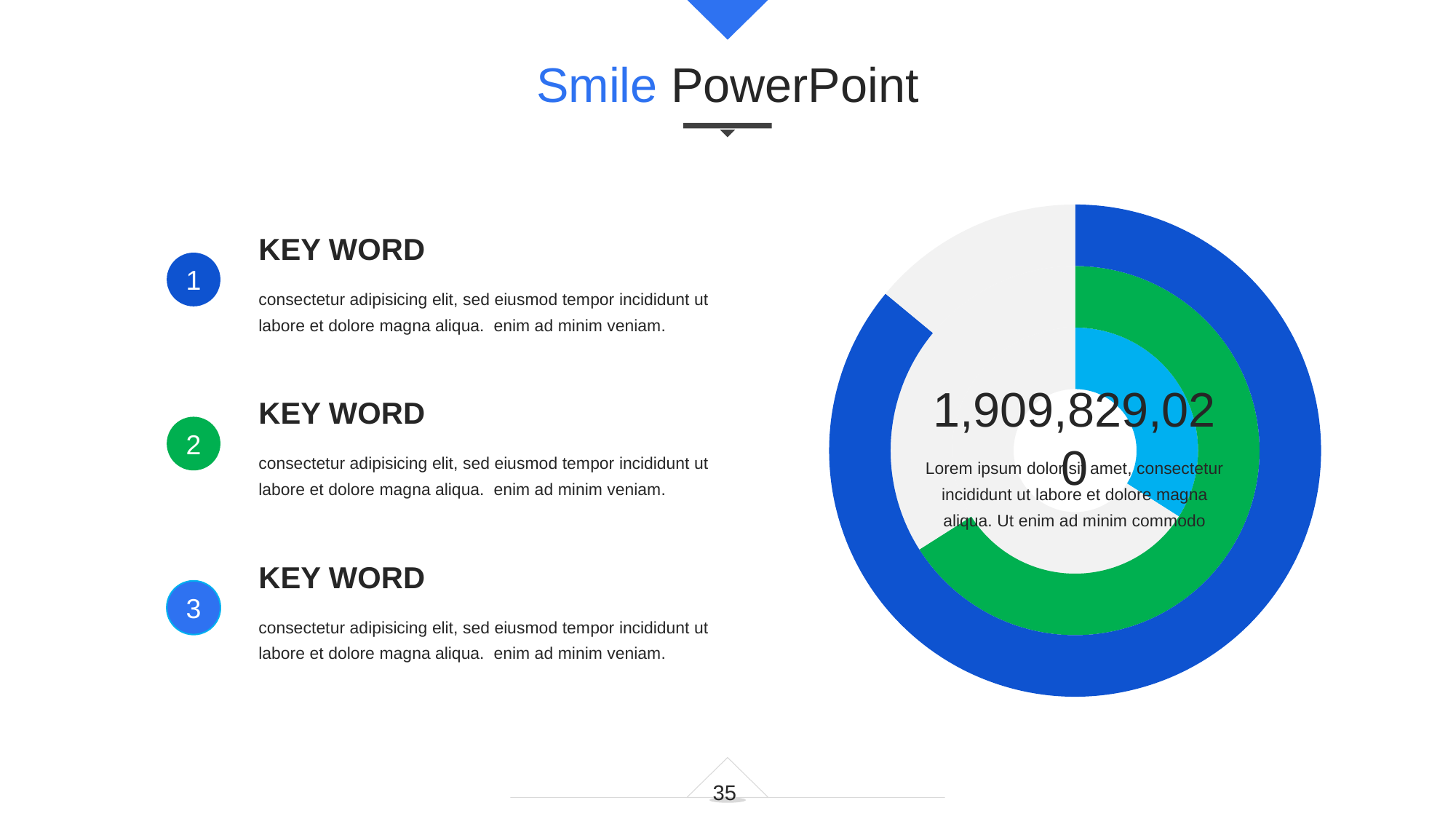

Smile PowerPoint

### Chart

| Category | 产品A | 产品B | 产品C |
|---|---|---|---|
| 已完成 | 0.34 | 0.66 | 0.86 |
| 待完成 | 0.66 | 0.34 | 0.14 |
KEY WORD
1
consectetur adipisicing elit, sed eiusmod tempor incididunt ut labore et dolore magna aliqua.  enim ad minim veniam.
1,909,829,020
KEY WORD
2
consectetur adipisicing elit, sed eiusmod tempor incididunt ut labore et dolore magna aliqua.  enim ad minim veniam.
Lorem ipsum dolor sit amet, consectetur incididunt ut labore et dolore magna aliqua. Ut enim ad minim commodo
KEY WORD
3
consectetur adipisicing elit, sed eiusmod tempor incididunt ut labore et dolore magna aliqua.  enim ad minim veniam.